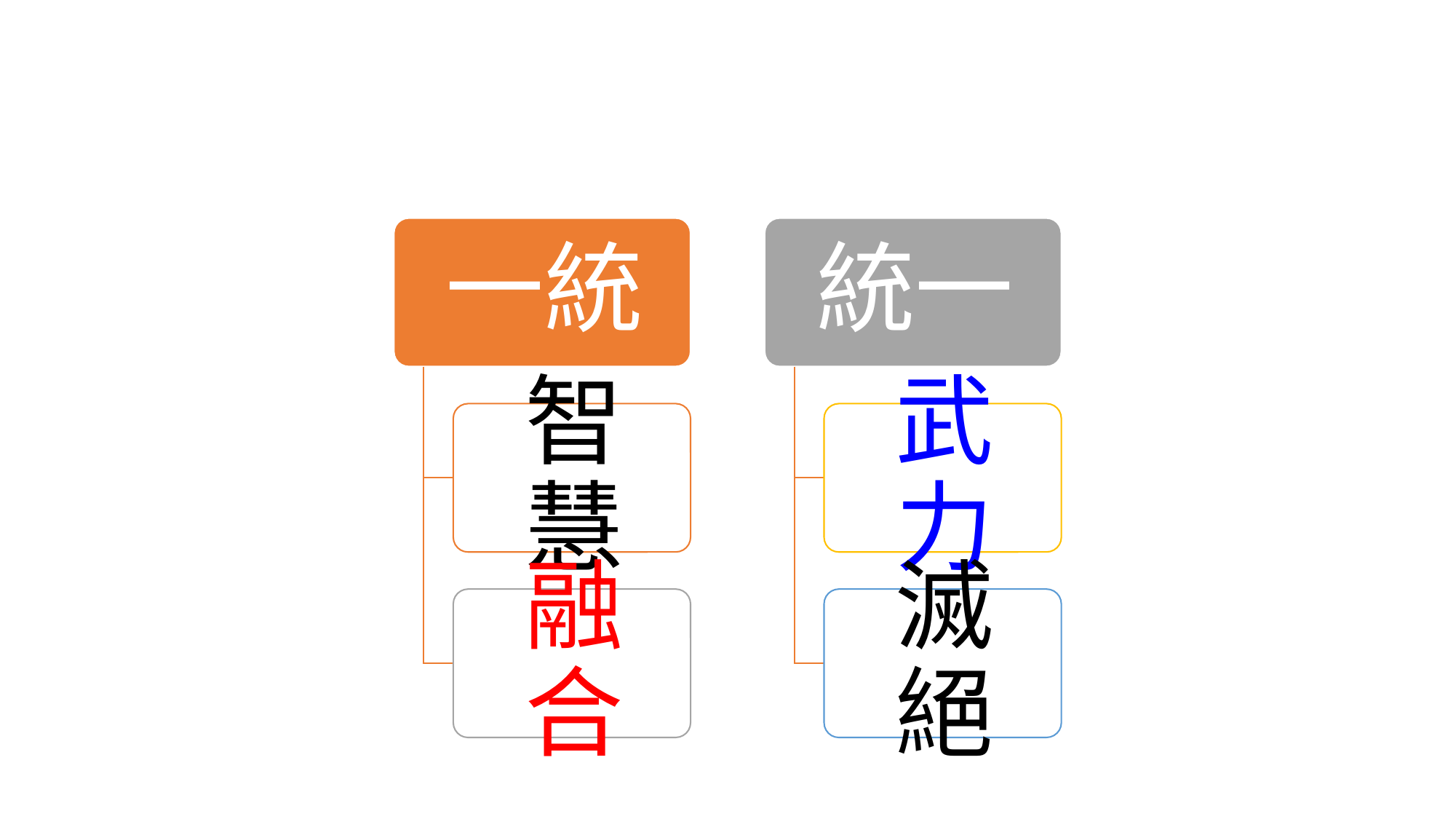

#
一統
智慧
融合
統一
武力
滅絕